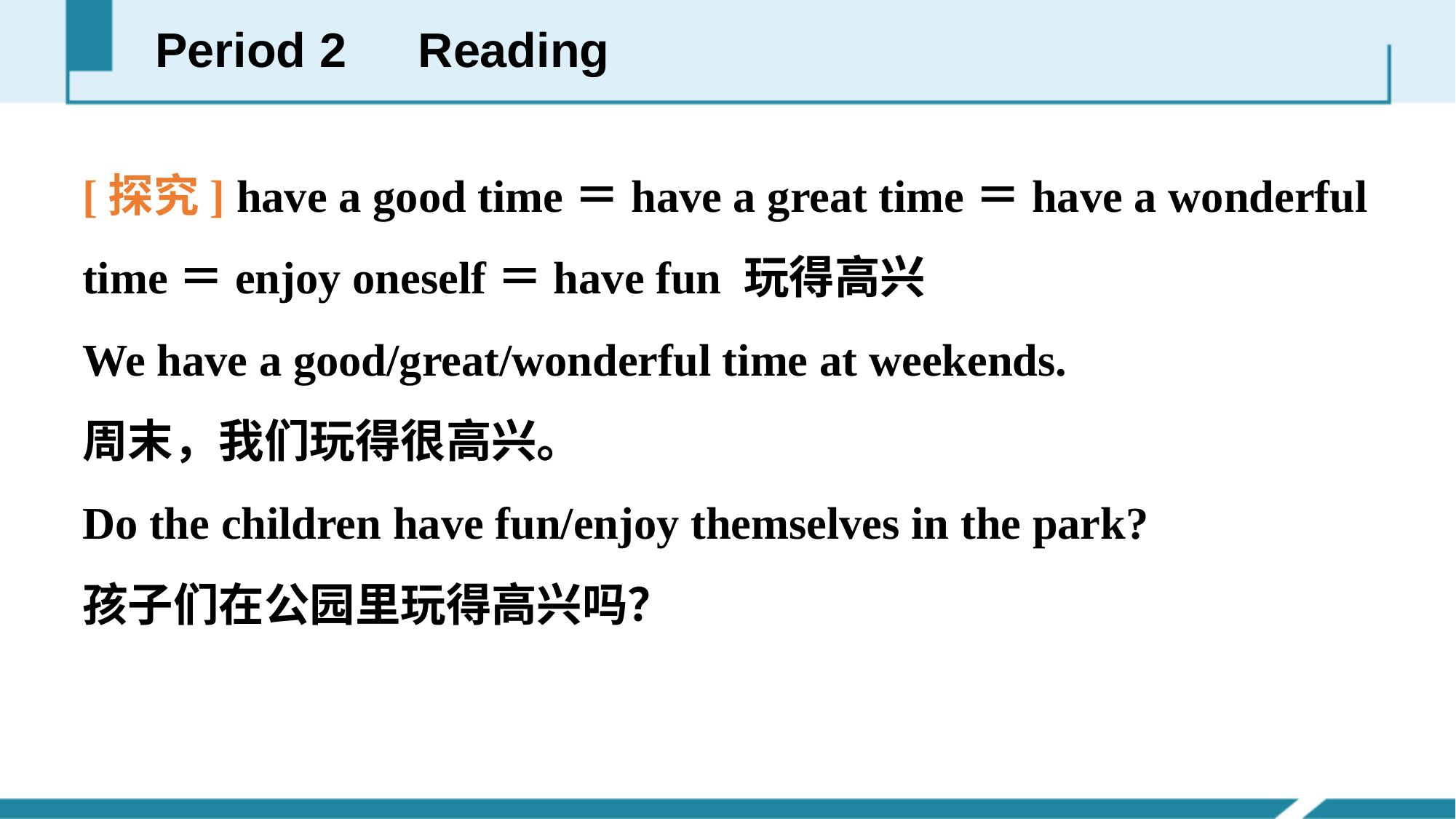

Period 2　Reading
[探究] have a good time＝have a great time＝have a wonderful time＝enjoy oneself＝have fun 玩得高兴
We have a good/great/wonderful time at weekends.
周末，我们玩得很高兴。
Do the children have fun/enjoy themselves in the park?
孩子们在公园里玩得高兴吗？